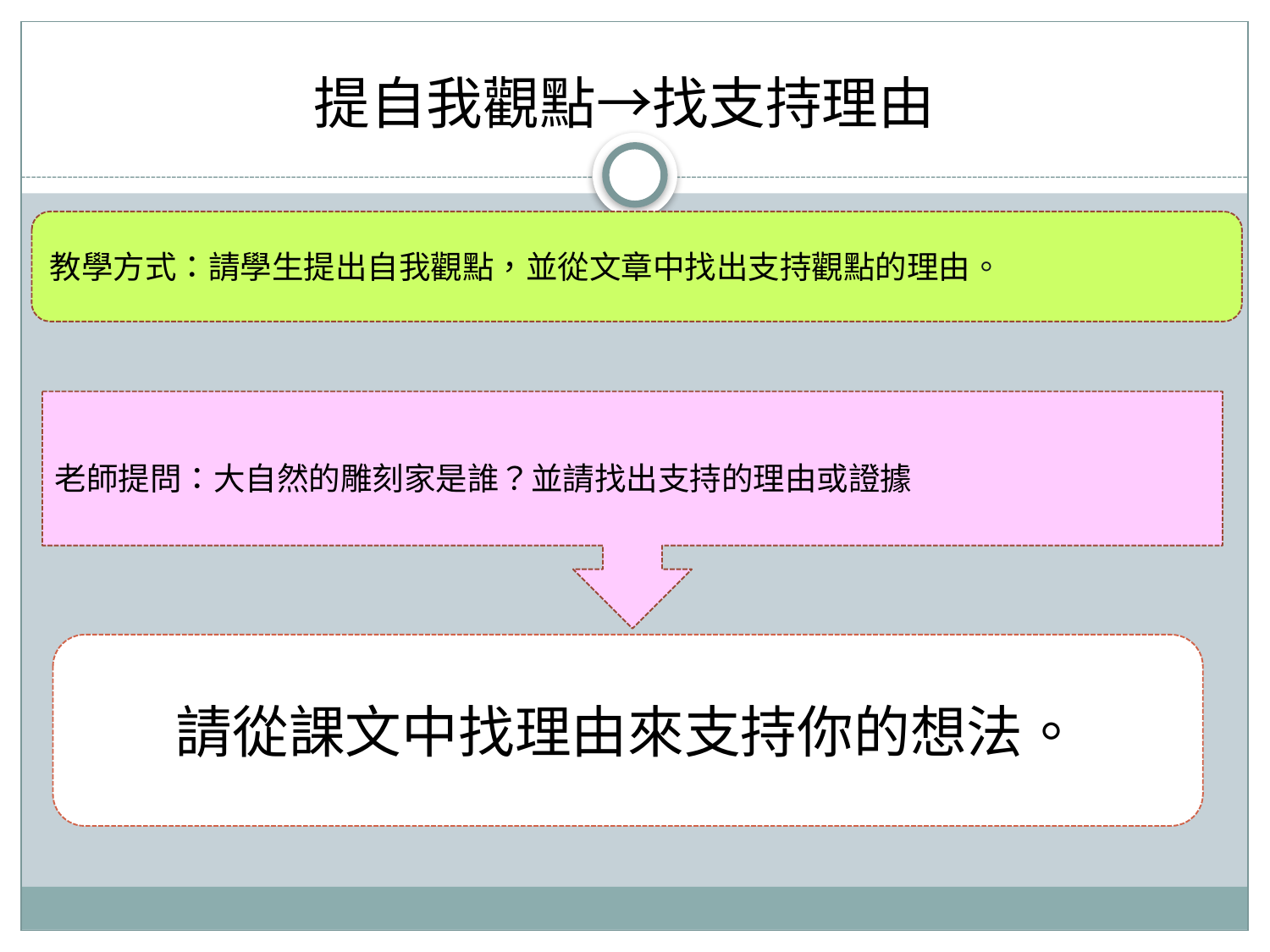

# 提自我觀點→找支持理由
教學方式：請學生提出自我觀點，並從文章中找出支持觀點的理由。
老師提問：大自然的雕刻家是誰？並請找出支持的理由或證據
請從課文中找理由來支持你的想法。